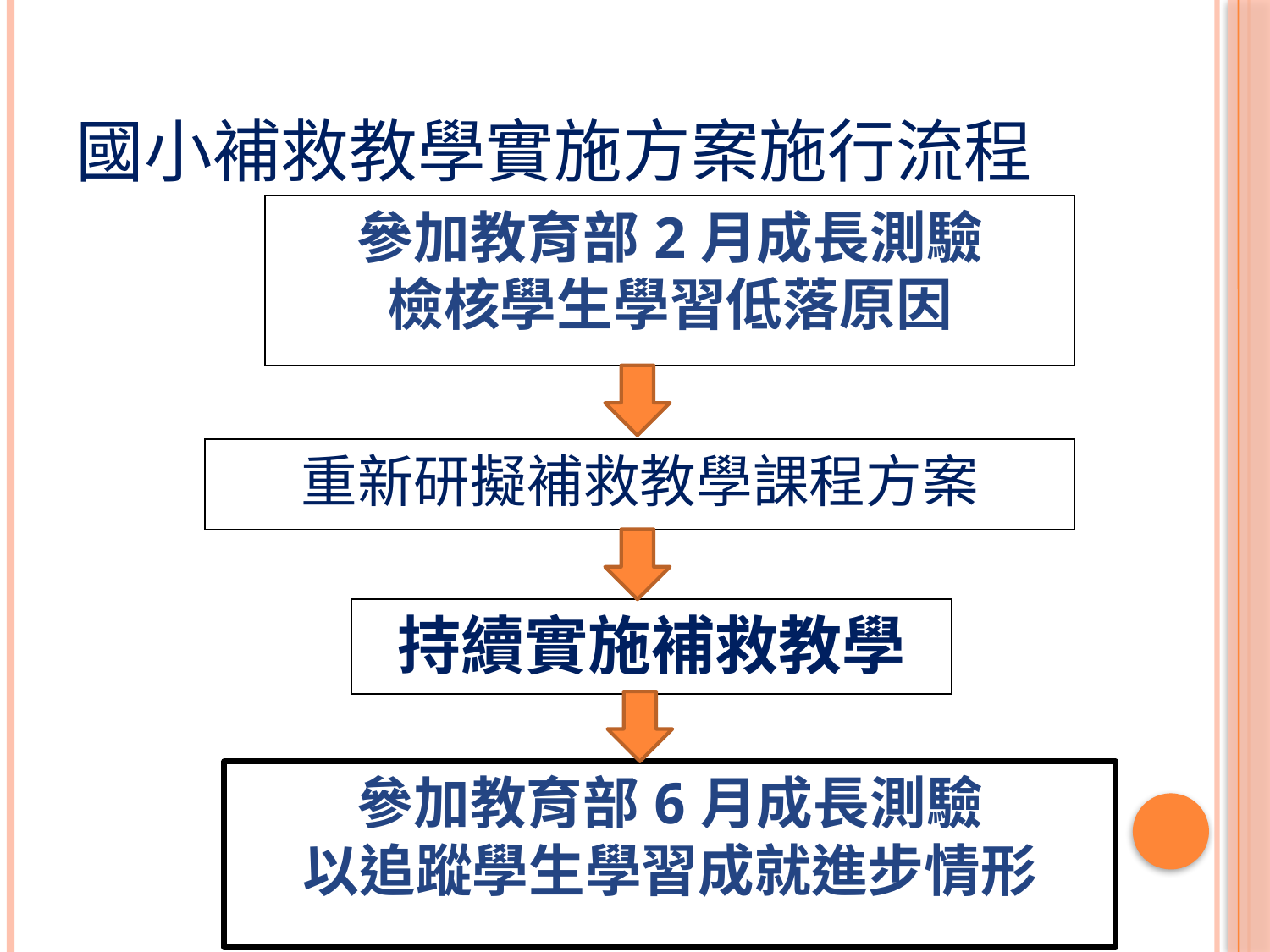

# 國小補救教學實施方案施行流程
參加教育部2月成長測驗
檢核學生學習低落原因

重新研擬補救教學課程方案

持續實施補救教學

參加教育部6月成長測驗
以追蹤學生學習成就進步情形